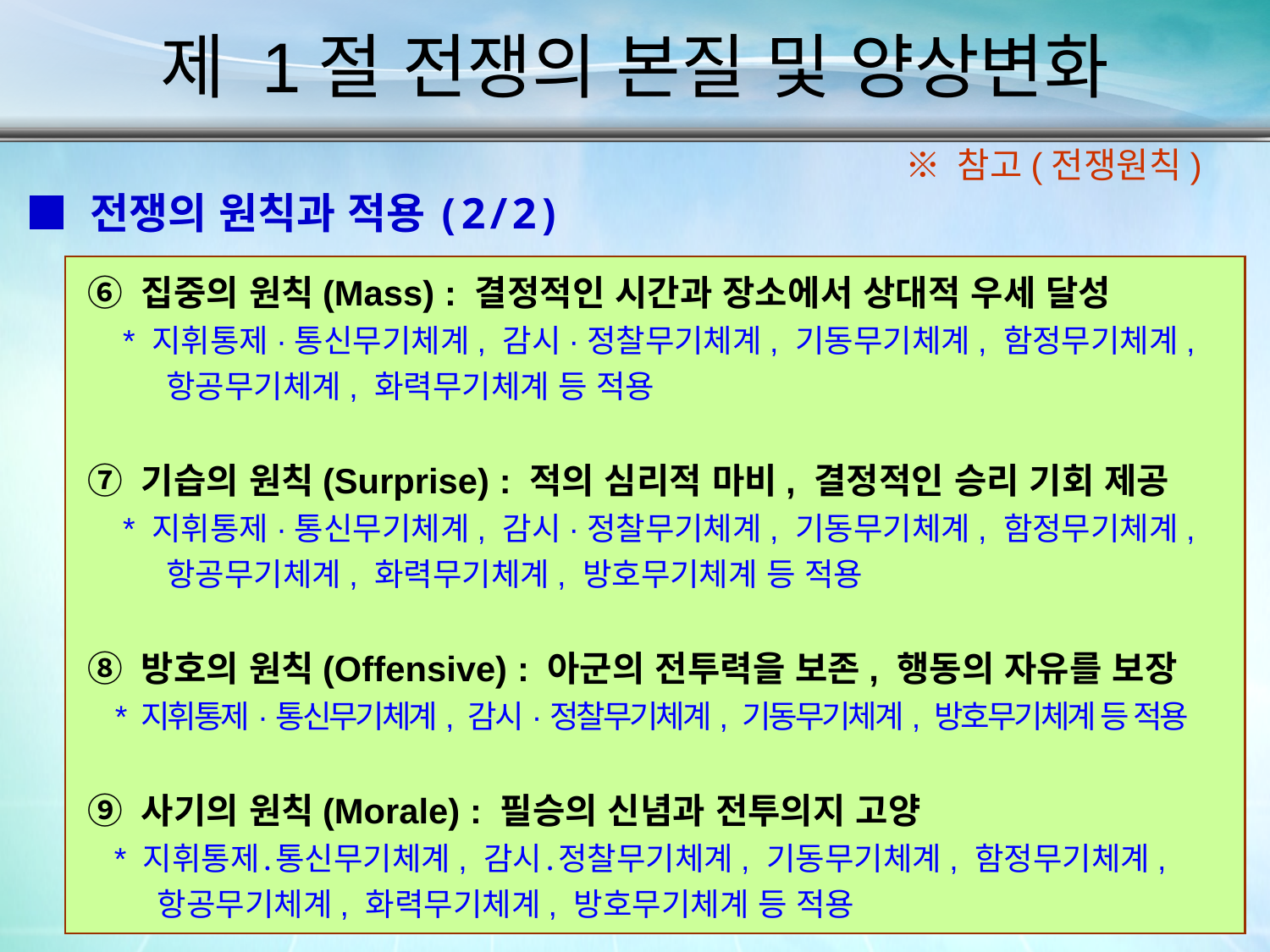

제 1절 전쟁의 본질 및 양상변화
※ 참고(전쟁원칙)
■ 전쟁의 원칙과 적용(2/2)

⑥ 집중의 원칙(Mass) : 결정적인 시간과 장소에서 상대적 우세 달성
    * 지휘통제·통신무기체계, 감시·정찰무기체계, 기동무기체계, 함정무기체계,
        항공무기체계, 화력무기체계 등 적용

⑦ 기습의 원칙(Surprise) : 적의 심리적 마비, 결정적인 승리 기회 제공
    * 지휘통제·통신무기체계, 감시·정찰무기체계, 기동무기체계, 함정무기체계,
        항공무기체계, 화력무기체계, 방호무기체계 등 적용

⑧ 방호의 원칙(Offensive) : 아군의 전투력을 보존, 행동의 자유를 보장
    * 지휘통제·통신무기체계, 감시·정찰무기체계, 기동무기체계, 방호무기체계 등 적용

⑨ 사기의 원칙(Morale) : 필승의 신념과 전투의지 고양
   * 지휘통제․통신무기체계, 감시․정찰무기체계, 기동무기체계, 함정무기체계,
       항공무기체계, 화력무기체계, 방호무기체계 등 적용